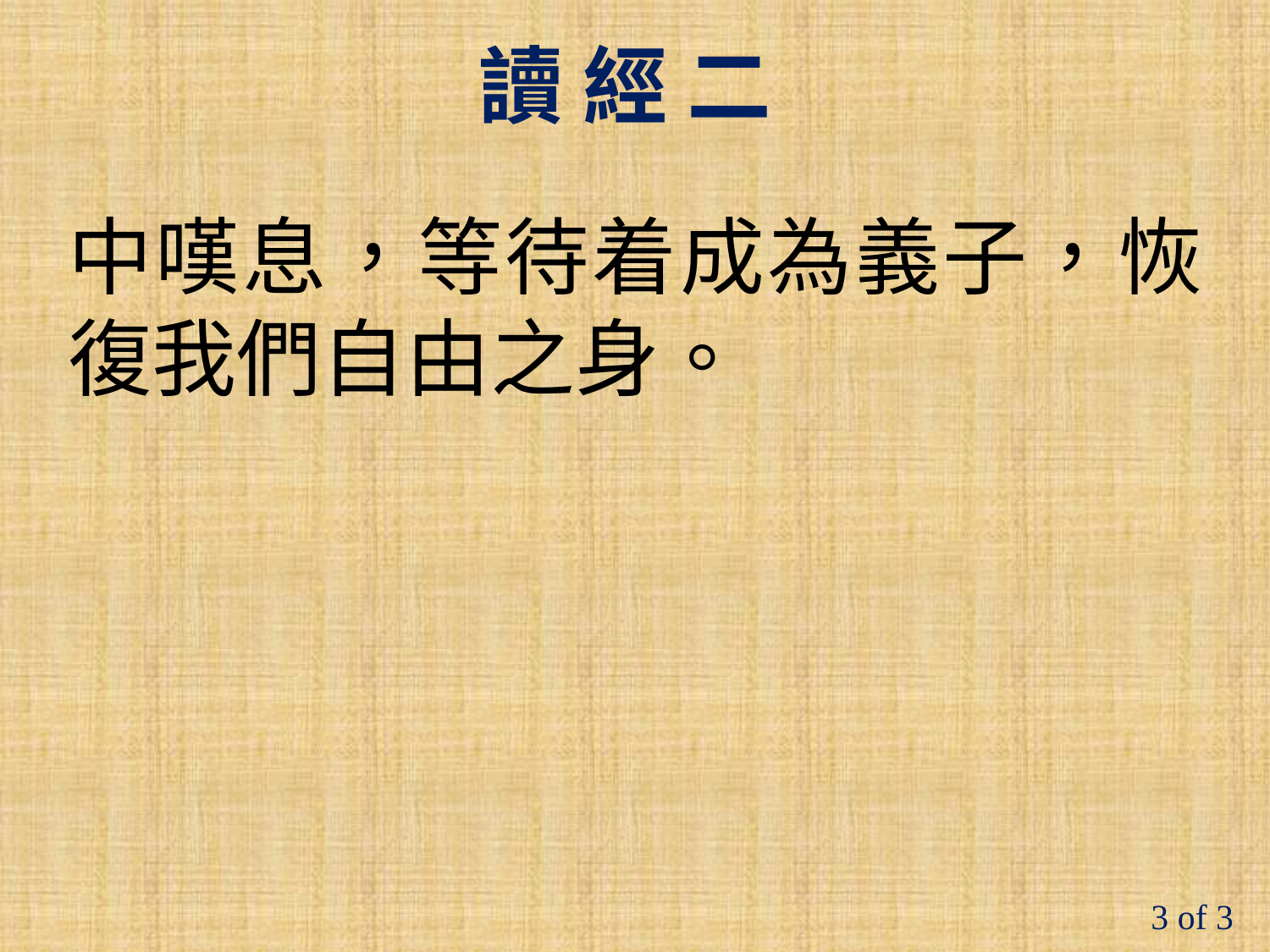

讀 經 二

中嘆息，等待着成為義子，恢復我們自由之身。
3 of 3